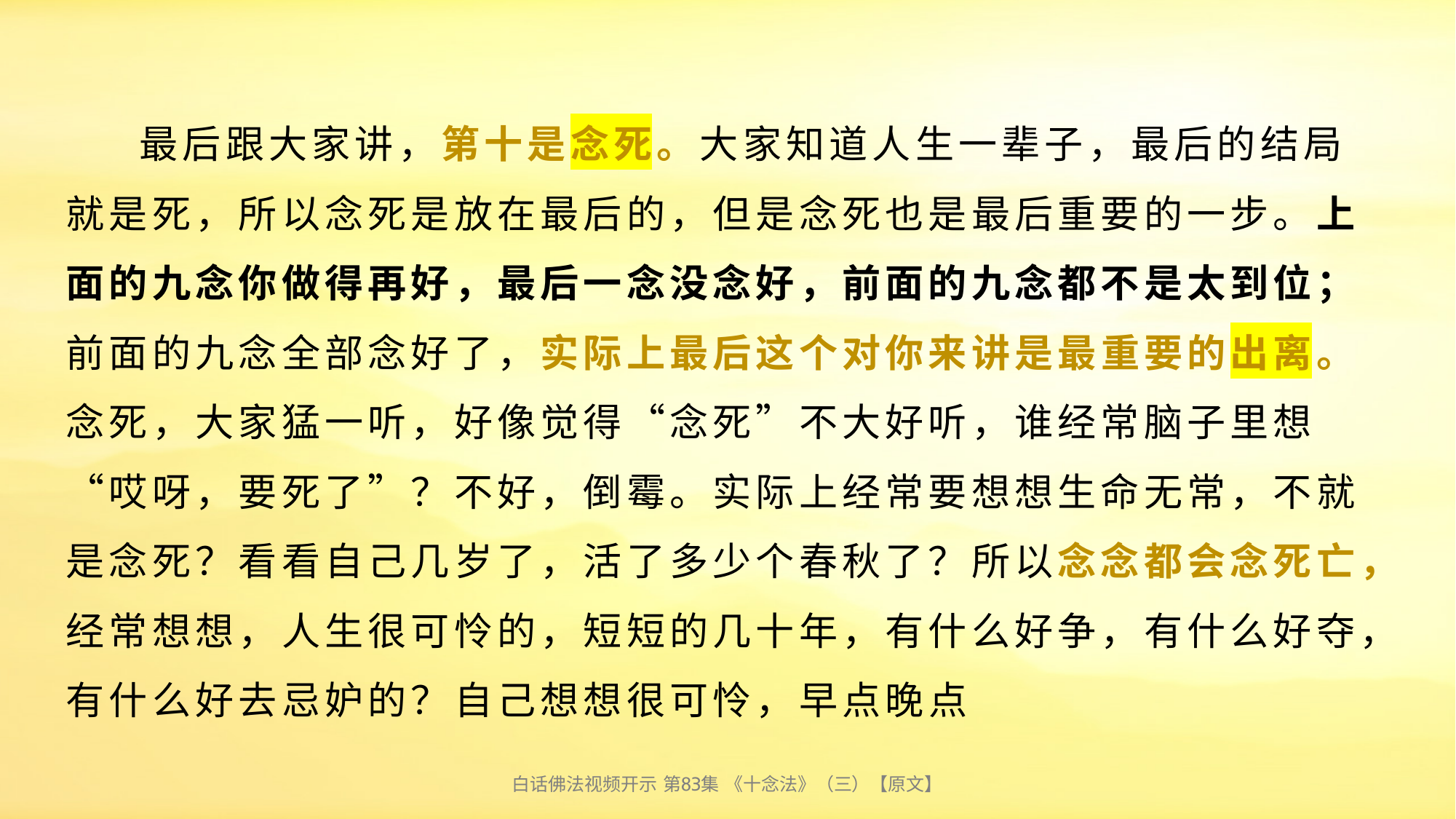

# 最后跟大家讲，第十是念死。大家知道人生一辈子，最后的结局就是死，所以念死是放在最后的，但是念死也是最后重要的一步。上面的九念你做得再好，最后一念没念好，前面的九念都不是太到位；前面的九念全部念好了，实际上最后这个对你来讲是最重要的出离。念死，大家猛一听，好像觉得“念死”不大好听，谁经常脑子里想“哎呀，要死了”？不好，倒霉。实际上经常要想想生命无常，不就是念死？看看自己几岁了，活了多少个春秋了？所以念念都会念死亡，经常想想，人生很可怜的，短短的几十年，有什么好争，有什么好夺，有什么好去忌妒的？自己想想很可怜，早点晚点
白话佛法视频开示 第83集 《十念法》（三）【原文】